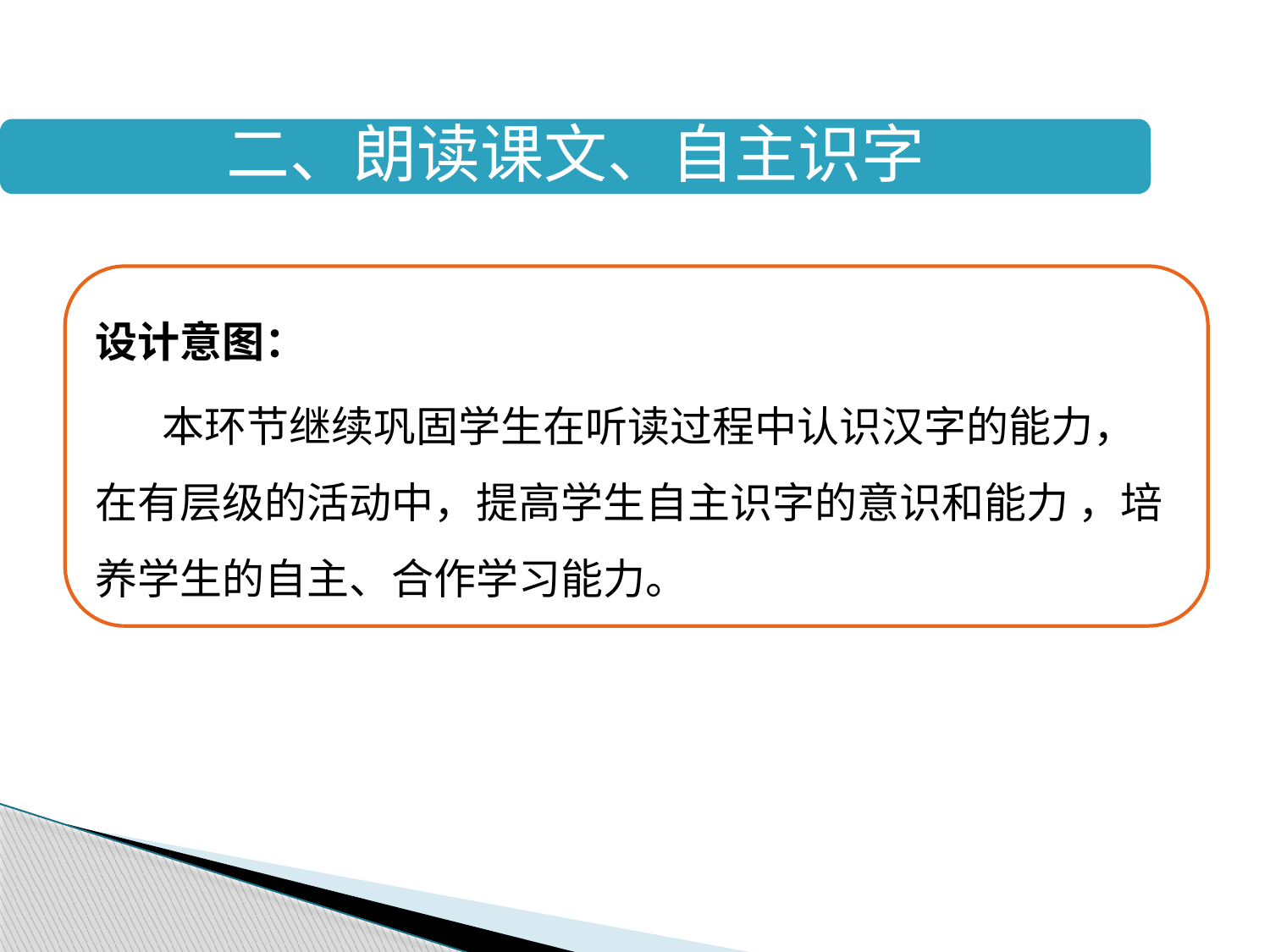

二、朗读课文、自主识字
设计意图：
      本环节继续巩固学生在听读过程中认识汉字的能力，在有层级的活动中，提高学生自主识字的意识和能力 ，培养学生的自主、合作学习能力。